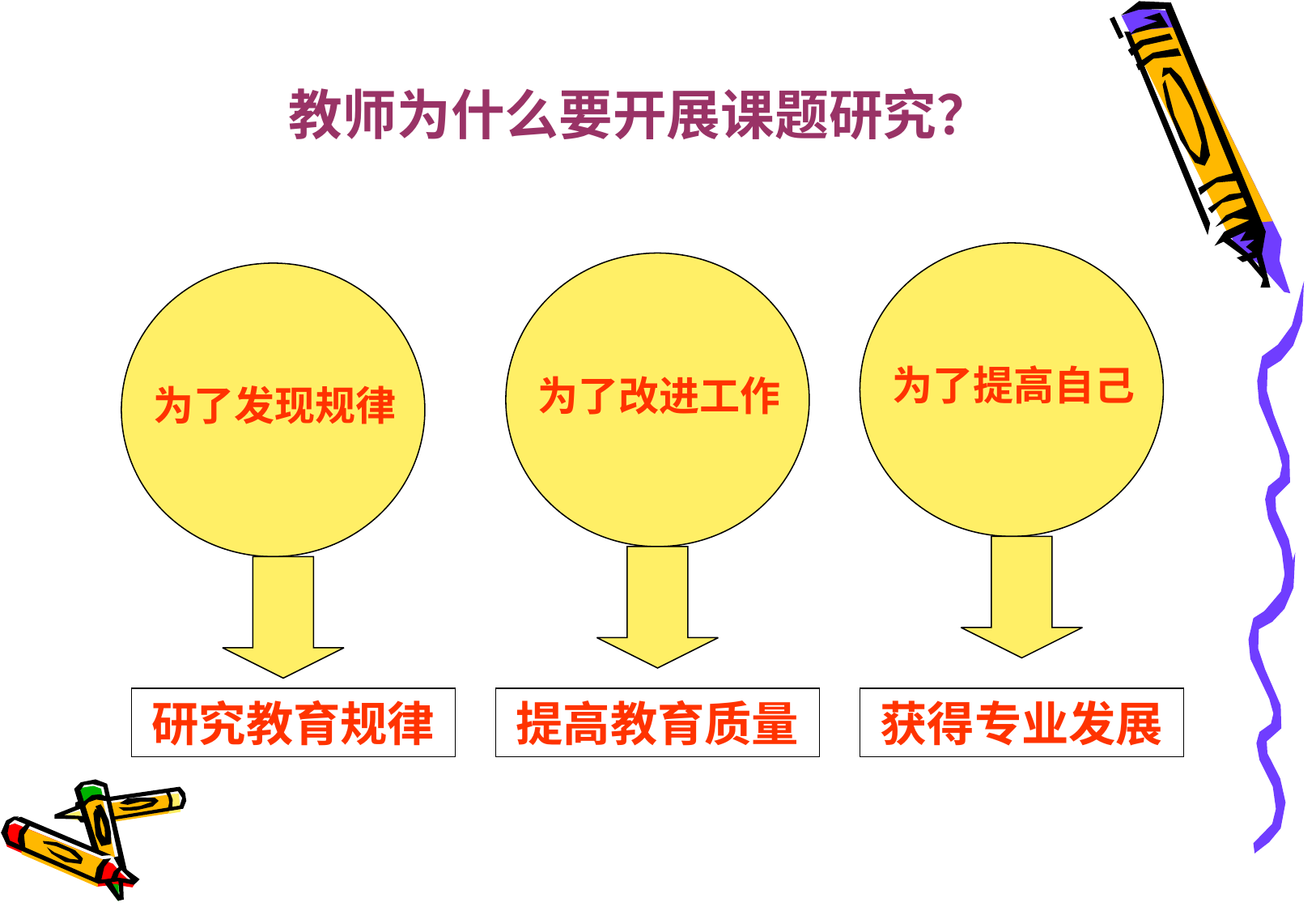

# 教师为什么要开展课题研究？

为了提高自己

为了改进工作

为了发现规律

研究教育规律
提高教育质量
获得专业发展